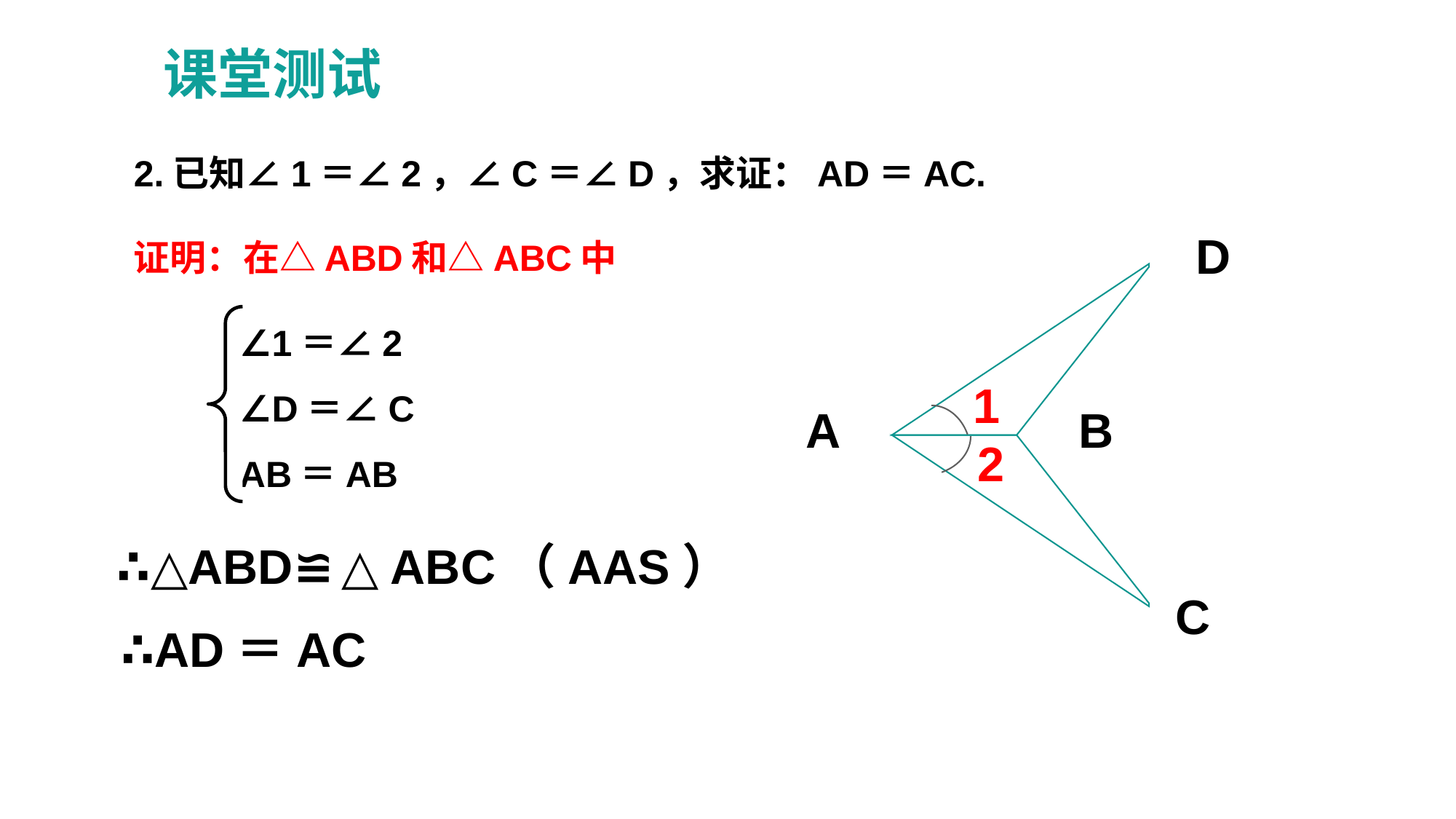

课堂测试
2.已知∠1＝∠2，∠C＝∠D，求证：AD＝AC.
D

1

A
B

2

C
证明：在△ABD和△ABC中
∠1＝∠2
∠D＝∠C
AB＝AB

∴△ABD≌△ABC（AAS）
∴AD＝AC